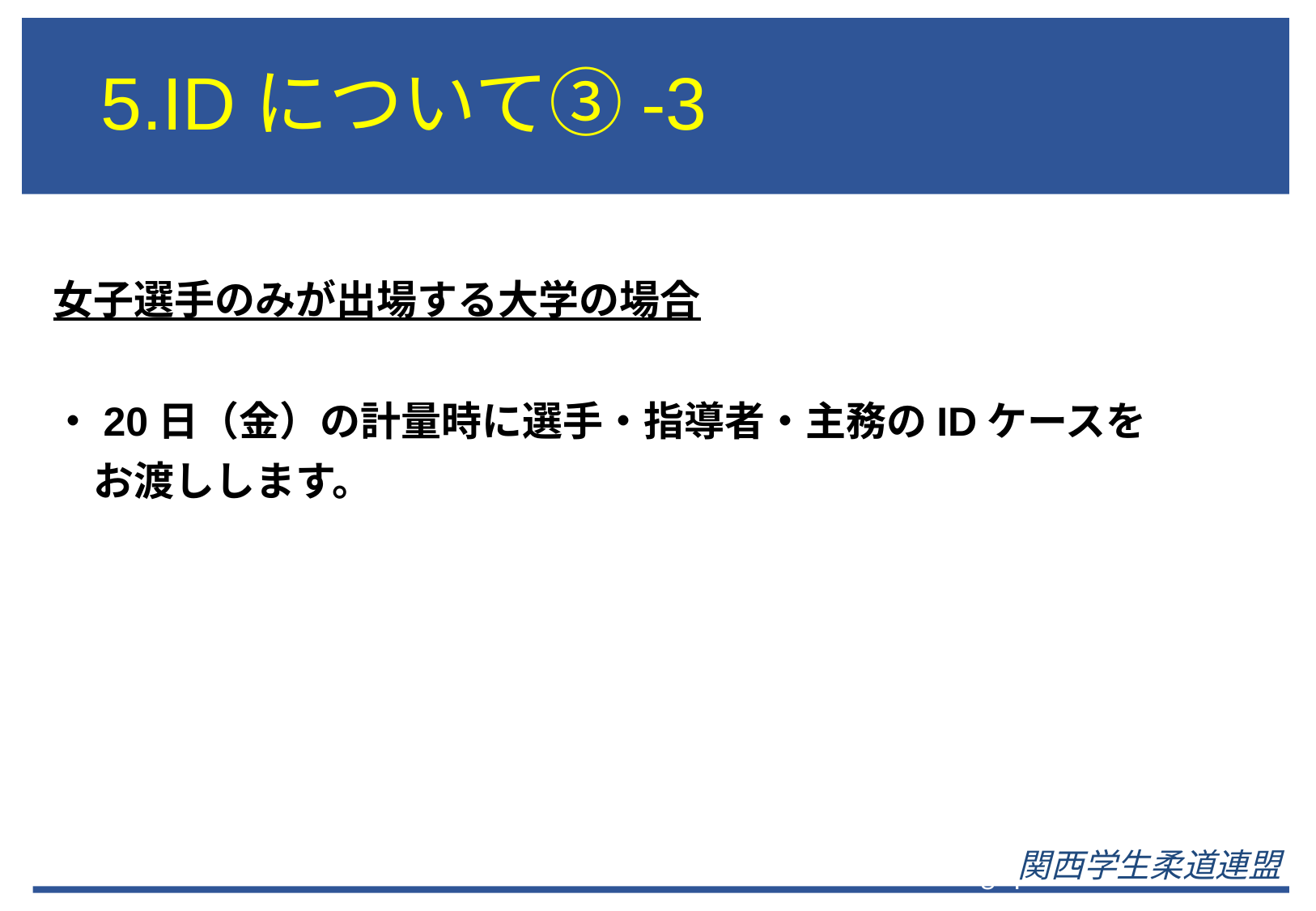

# 5.IDについて③-3

女子選手のみが出場する大学の場合

・20日（金）の計量時に選手・指導者・主務のIDケースを
　お渡しします。

関西学生柔道連盟